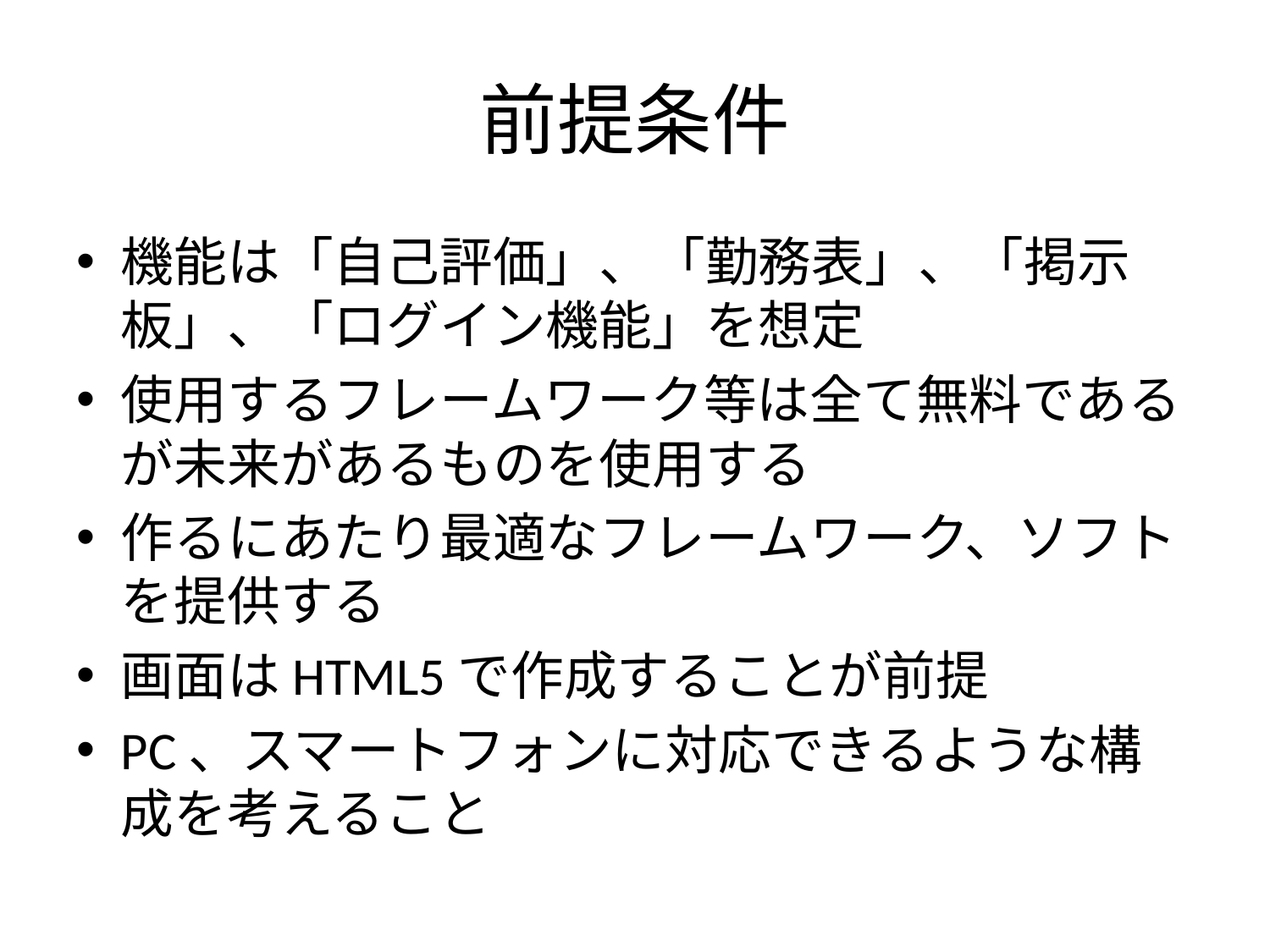

# 前提条件
機能は「自己評価」、「勤務表」、「掲示板」、「ログイン機能」を想定
使用するフレームワーク等は全て無料であるが未来があるものを使用する
作るにあたり最適なフレームワーク、ソフトを提供する
画面はHTML5で作成することが前提
PC、スマートフォンに対応できるような構成を考えること